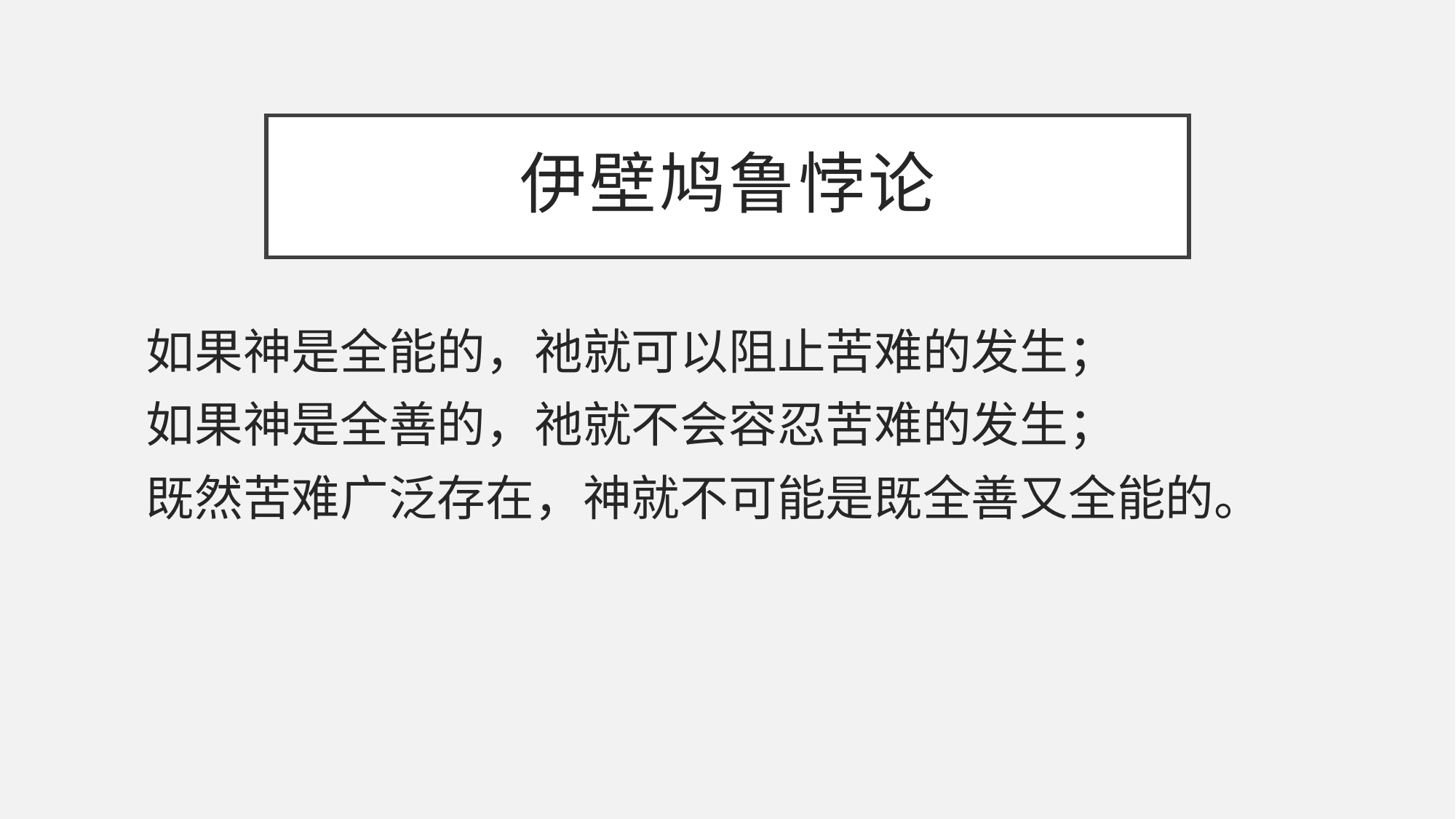

# 伊壁鸠鲁悖论
如果神是全能的，祂就可以阻止苦难的发生；
如果神是全善的，祂就不会容忍苦难的发生；
既然苦难广泛存在，神就不可能是既全善又全能的。